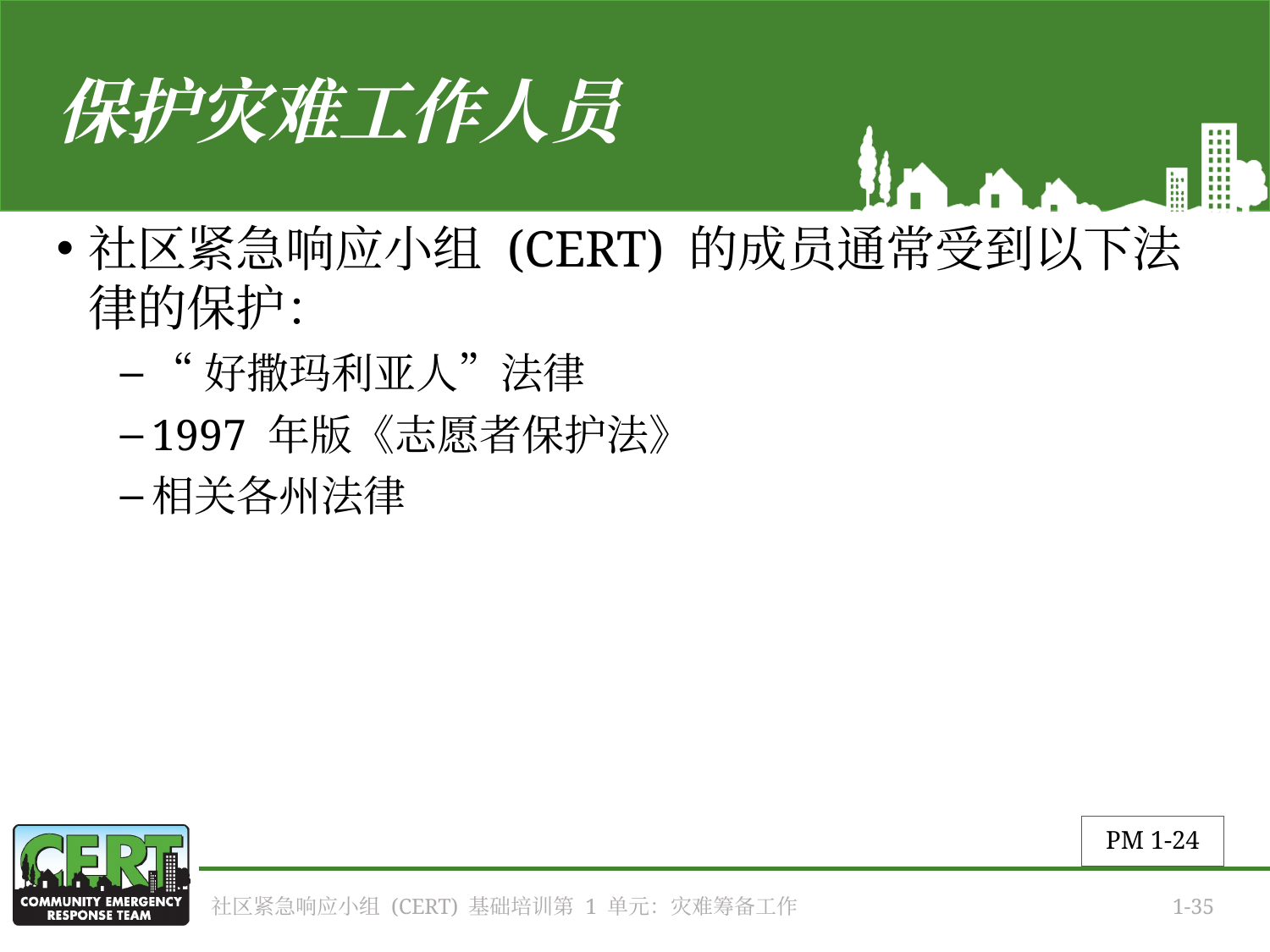

# 保护灾难工作人员
社区紧急响应小组 (CERT) 的成员通常受到以下法律的保护：
“好撒玛利亚人”法律
1997 年版《志愿者保护法》
相关各州法律

PM 1-24
社区紧急响应小组 (CERT) 基础培训第 1 单元：灾难筹备工作
1-35